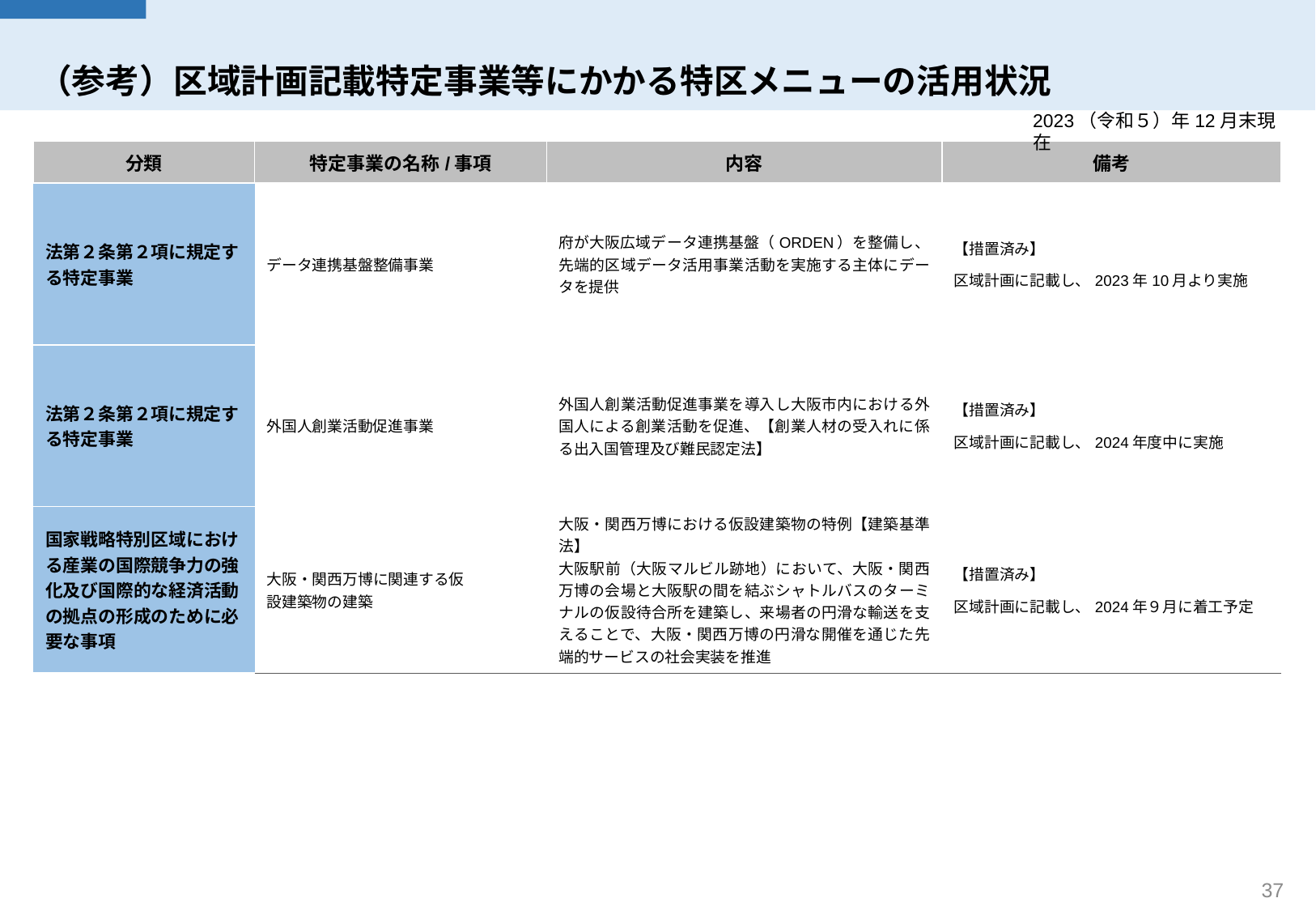

# （参考）区域計画記載特定事業等にかかる特区メニューの活用状況

2023（令和５）年12月末現在
| 分類 | 特定事業の名称/事項 | 内容 | 備考 |
| --- | --- | --- | --- |
| 法第２条第２項に規定する特定事業 | データ連携基盤整備事業 | 府が大阪広域データ連携基盤（ORDEN）を整備し、先端的区域データ活用事業活動を実施する主体にデータを提供 | 【措置済み】 区域計画に記載し、2023年10月より実施 |
| 法第２条第２項に規定する特定事業 | 外国人創業活動促進事業 | 外国人創業活動促進事業を導入し大阪市内における外国人による創業活動を促進、【創業人材の受入れに係る出入国管理及び難民認定法】 | 【措置済み】 区域計画に記載し、2024年度中に実施 |
| 国家戦略特別区域における産業の国際競争力の強化及び国際的な経済活動の拠点の形成のために必要な事項 | 大阪・関西万博に関連する仮 設建築物の建築 | 大阪・関西万博における仮設建築物の特例【建築基準法】 大阪駅前（大阪マルビル跡地）において、大阪・関西万博の会場と大阪駅の間を結ぶシャトルバスのターミナルの仮設待合所を建築し、来場者の円滑な輸送を支えることで、大阪・関西万博の円滑な開催を通じた先端的サービスの社会実装を推進 | 【措置済み】 区域計画に記載し、2024年９月に着工予定 |
37